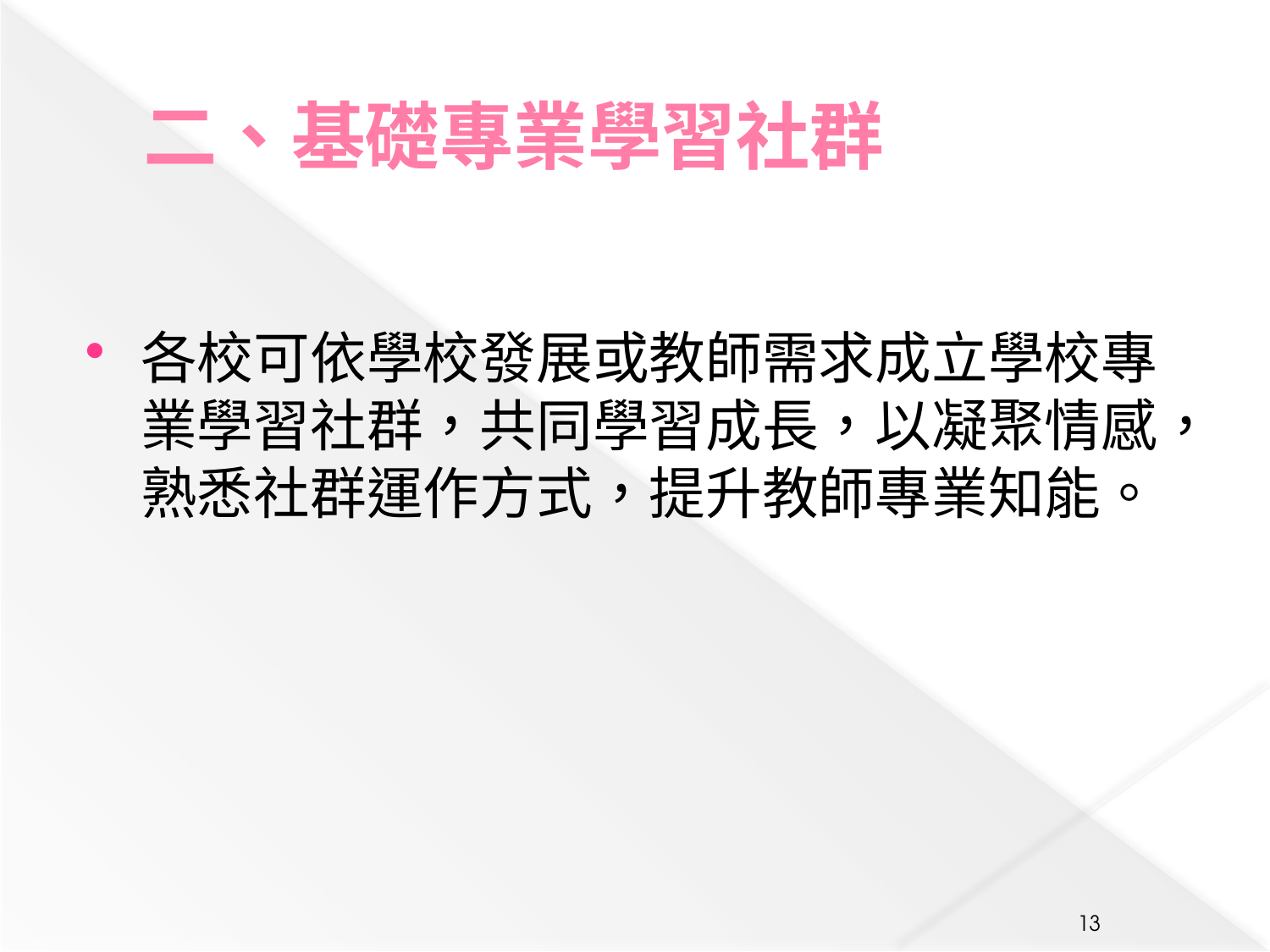

# 二、基礎專業學習社群
各校可依學校發展或教師需求成立學校專業學習社群，共同學習成長，以凝聚情感，熟悉社群運作方式，提升教師專業知能。

13